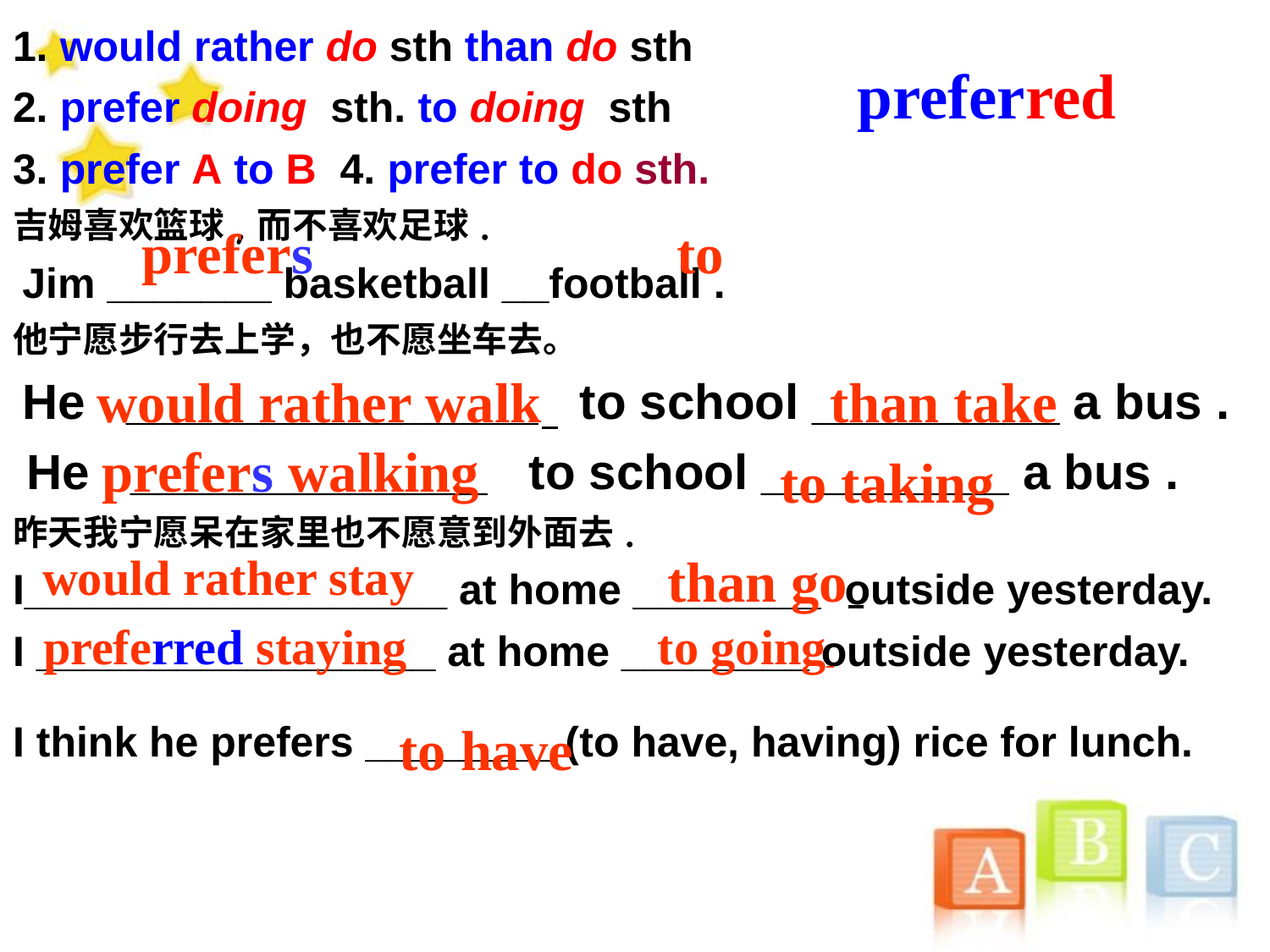

1. would rather do sth than do sth
2. prefer doing  sth. to doing  sth
3. prefer A to B  4. prefer to do sth.
吉姆喜欢篮球,而不喜欢足球.
 Jim _______ basketball __football .
他宁愿步行去上学，也不愿坐车去。
 He   _______________   to school _________ a bus .
 He   _____________   to school _________ a bus .
昨天我宁愿呆在家里也不愿意到外面去.
I__________________ at home ________  outside yesterday.
I _________________ at home ________ outside yesterday.

I think he prefers ________ (to have, having) rice for lunch.
preferred
prefers
to
than take
would rather walk
prefers walking
to taking
would rather stay
than go
preferred staying
to going
to have